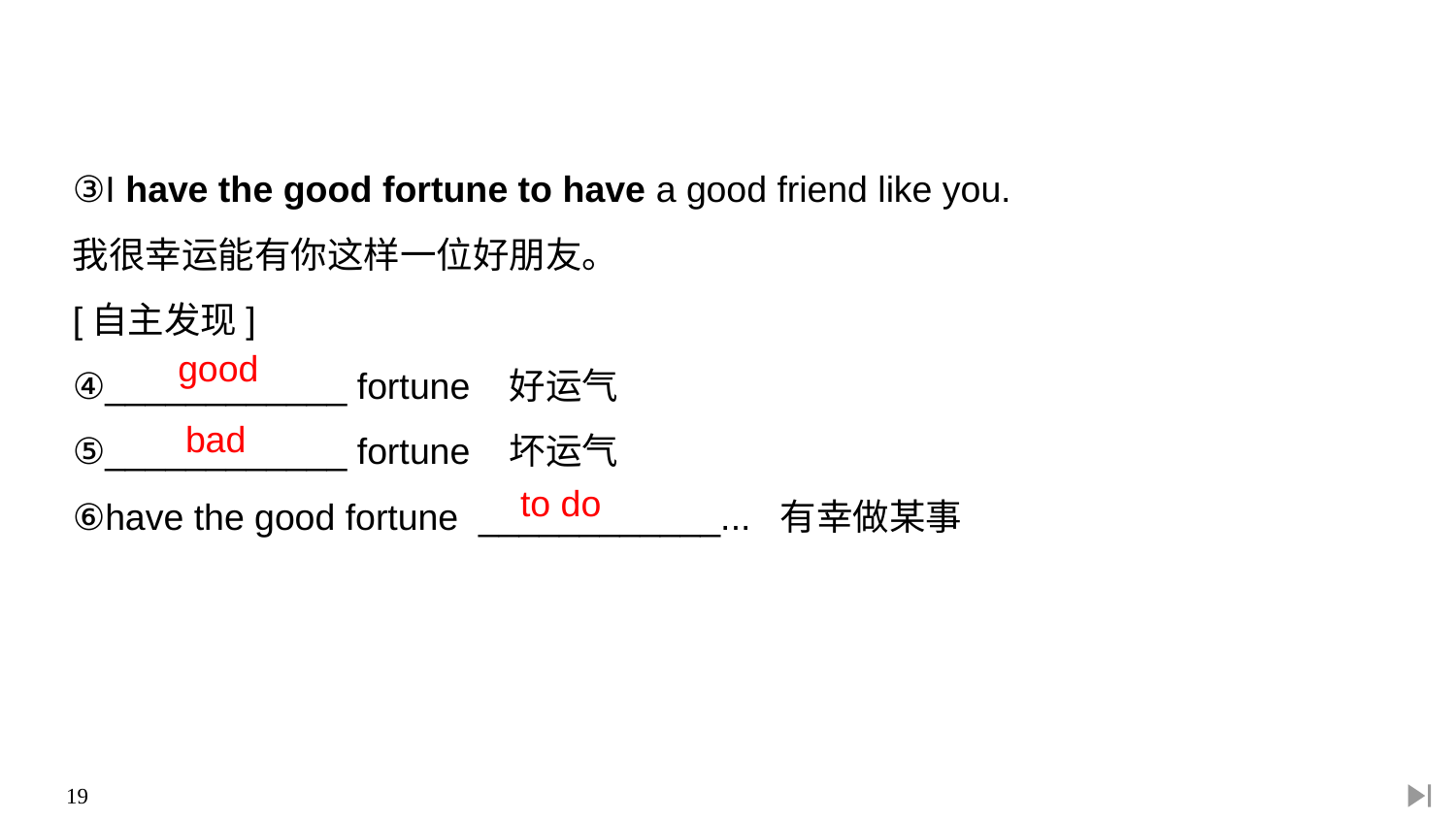

③I have the good fortune to have a good friend like you.
我很幸运能有你这样一位好朋友。
[自主发现]
④____________ fortune   好运气
⑤____________ fortune   坏运气
⑥have the good fortune  ____________...  有幸做某事
good
bad
to do